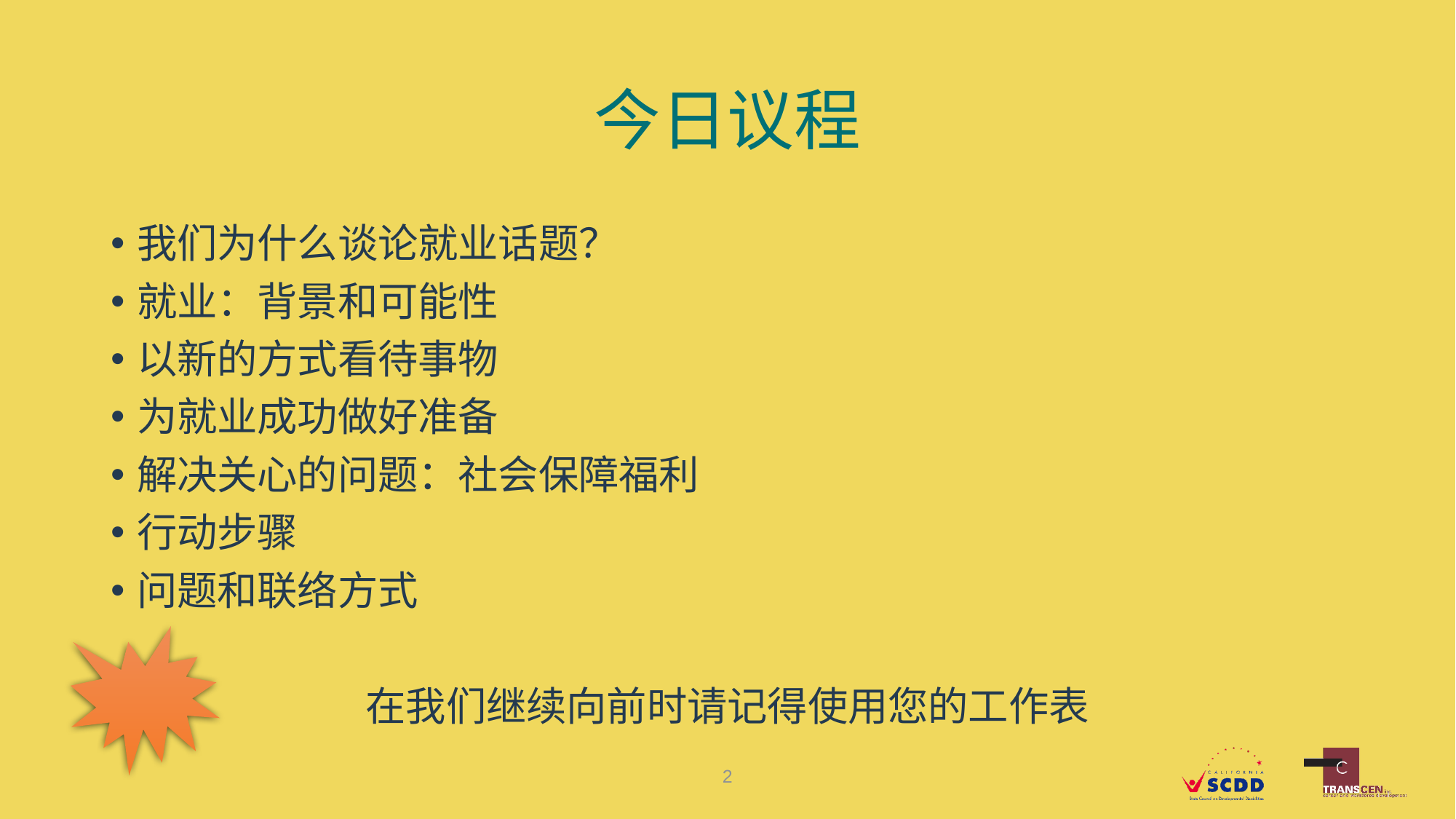

# 今日议程
我们为什么谈论就业话题？
就业：背景和可能性
以新的方式看待事物
为就业成功做好准备
解决关心的问题：社会保障福利
行动步骤
问题和联络方式

在我们继续向前时请记得使用您的工作表

2